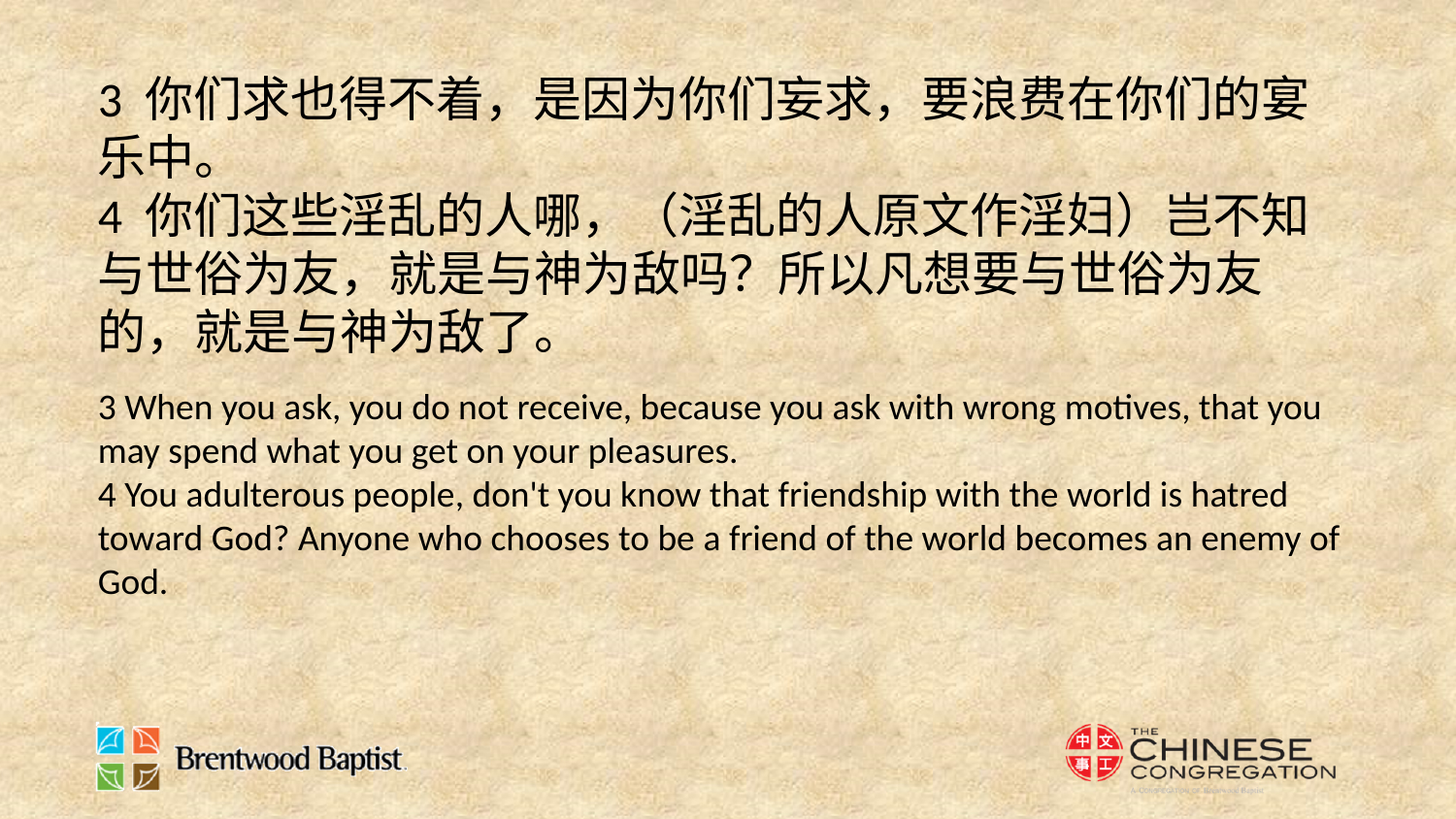

3 你们求也得不着，是因为你们妄求，要浪费在你们的宴乐中。
4 你们这些淫乱的人哪，（淫乱的人原文作淫妇）岂不知与世俗为友，就是与神为敌吗？所以凡想要与世俗为友的，就是与神为敌了。

3 When you ask, you do not receive, because you ask with wrong motives, that you may spend what you get on your pleasures.
4 You adulterous people, don't you know that friendship with the world is hatred toward God? Anyone who chooses to be a friend of the world becomes an enemy of God.